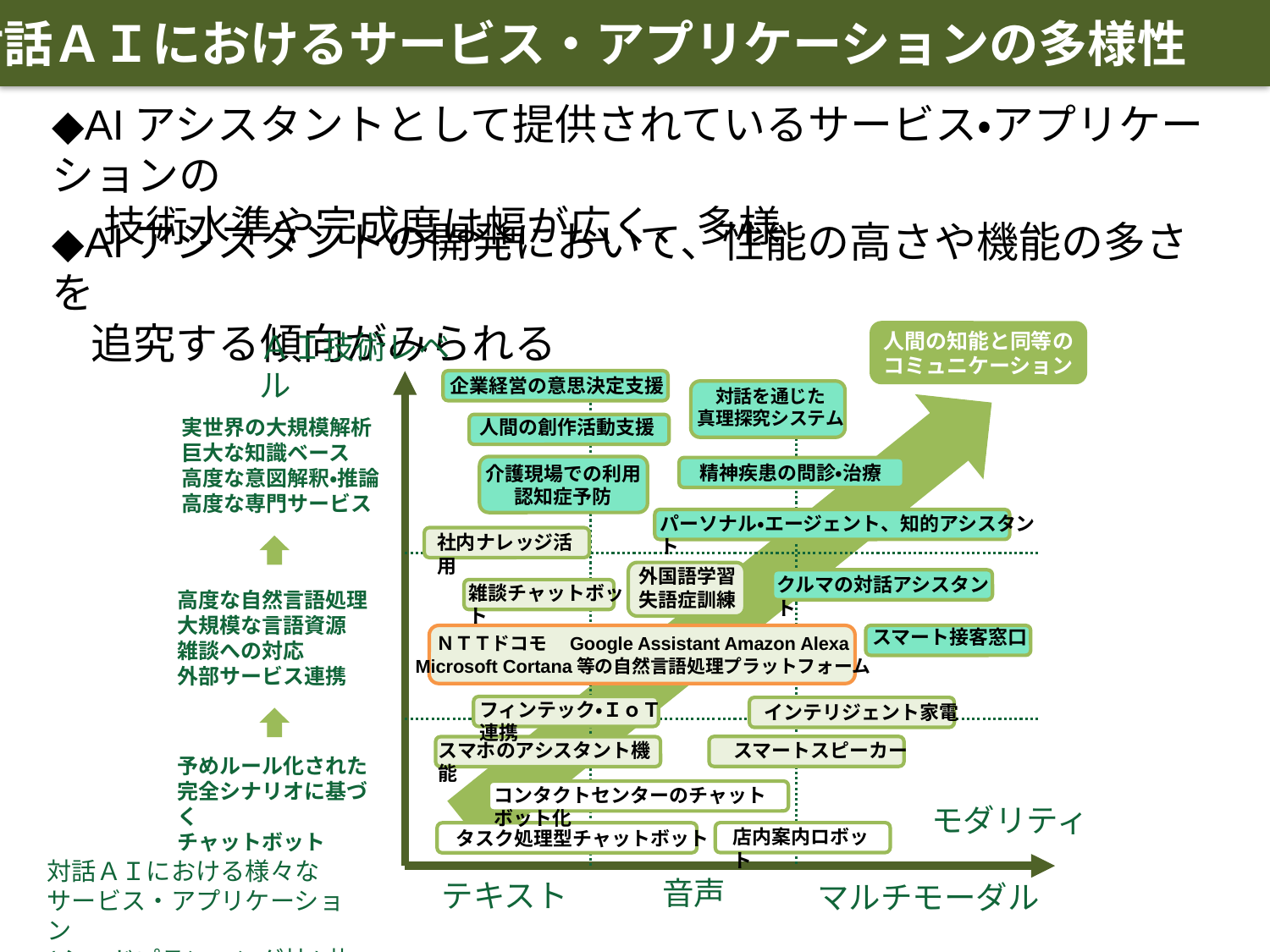

対話ＡＩにおけるサービス・アプリケーションの多様性
◆AIアシスタントとして提供されているサービス・アプリケーションの
　 技術水準や完成度は幅が広く、多様
◆AIアシスタントの開発において、性能の高さや機能の多さを
   追究する傾向がみられる
ＡＩ技術レベル
人間の知能と同等の
コミュニケーション

企業経営の意思決定支援

対話を通じた
真理探究システム

実世界の大規模解析
巨大な知識ベース
高度な意図解釈・推論
高度な専門サービス
人間の創作活動支援

精神疾患の問診・治療
介護現場での利用
認知症予防

パーソナル・エージェント、知的アシスタント

社内ナレッジ活用

外国語学習
失語症訓練

クルマの対話アシスタント

雑談チャットボット

高度な自然言語処理
大規模な言語資源
雑談への対応
外部サービス連携
スマート接客窓口

ＮＴＴドコモ　Google Assistant Amazon Alexa
Microsoft Cortana等の自然言語処理プラットフォーム
フィンテック・ＩｏＴ連携
インテリジェント家電

スマホのアシスタント機能
スマートスピーカー

予めルール化された
完全シナリオに基づく
チャットボット
コンタクトセンターのチャットボット化

モダリティ
店内案内ロボット
タスク処理型チャットボット

対話ＡＩにおける様々な
サービス・アプリケーション
(シードプランニング社)抜粋
音声
テキスト
マルチモーダル